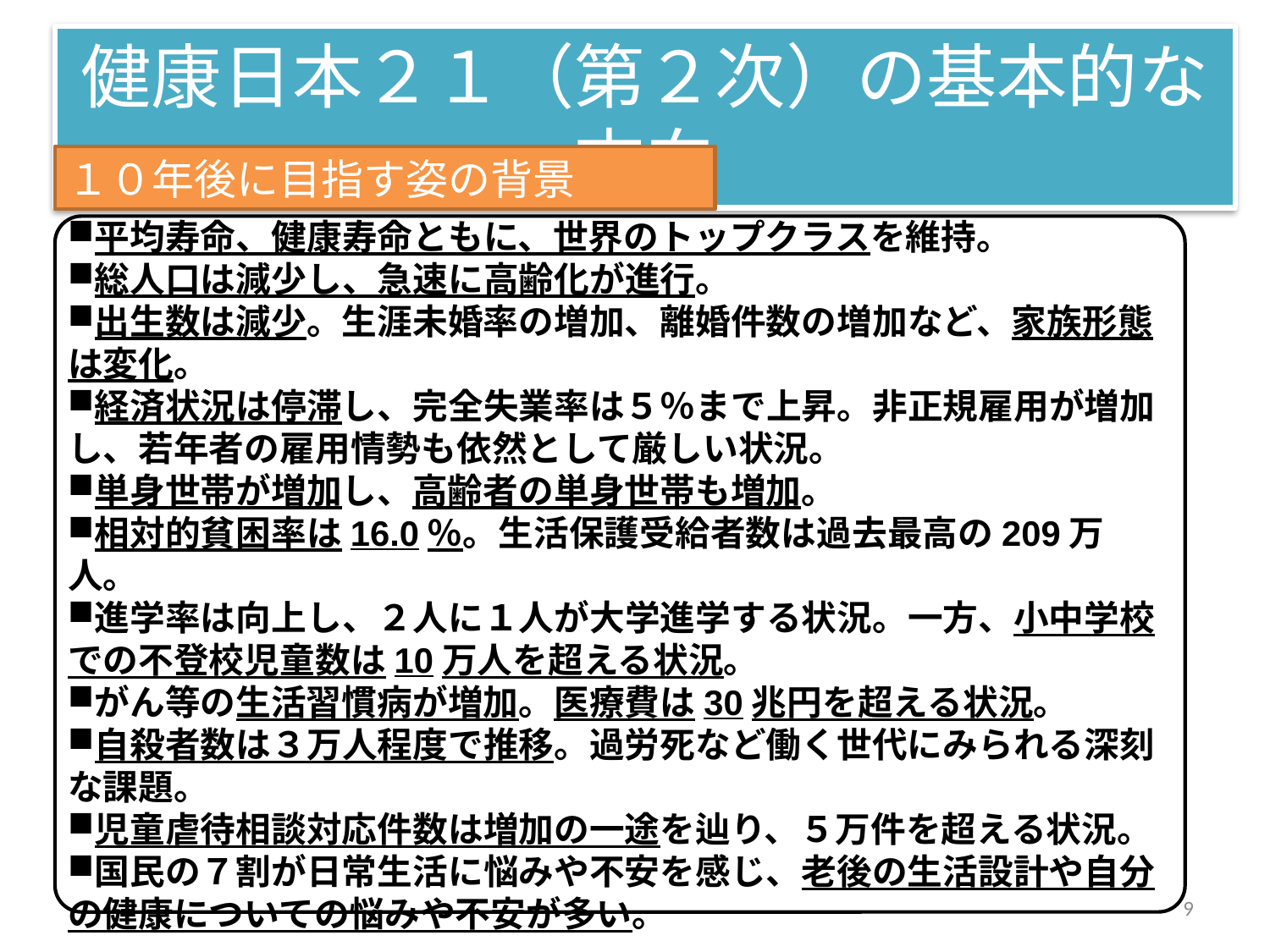

健康日本２１（第２次）の基本的な方向
１０年後に目指す姿の背景

平均寿命、健康寿命ともに、世界のトップクラスを維持。
総人口は減少し、急速に高齢化が進行。
出生数は減少。生涯未婚率の増加、離婚件数の増加など、家族形態は変化。
経済状況は停滞し、完全失業率は５％まで上昇。非正規雇用が増加し、若年者の雇用情勢も依然として厳しい状況。
単身世帯が増加し、高齢者の単身世帯も増加。
相対的貧困率は16.0％。生活保護受給者数は過去最高の209万人。
進学率は向上し、２人に１人が大学進学する状況。一方、小中学校での不登校児童数は10万人を超える状況。
がん等の生活習慣病が増加。医療費は30兆円を超える状況。
自殺者数は３万人程度で推移。過労死など働く世代にみられる深刻な課題。
児童虐待相談対応件数は増加の一途を辿り、５万件を超える状況。
国民の７割が日常生活に悩みや不安を感じ、老後の生活設計や自分の健康についての悩みや不安が多い。
9